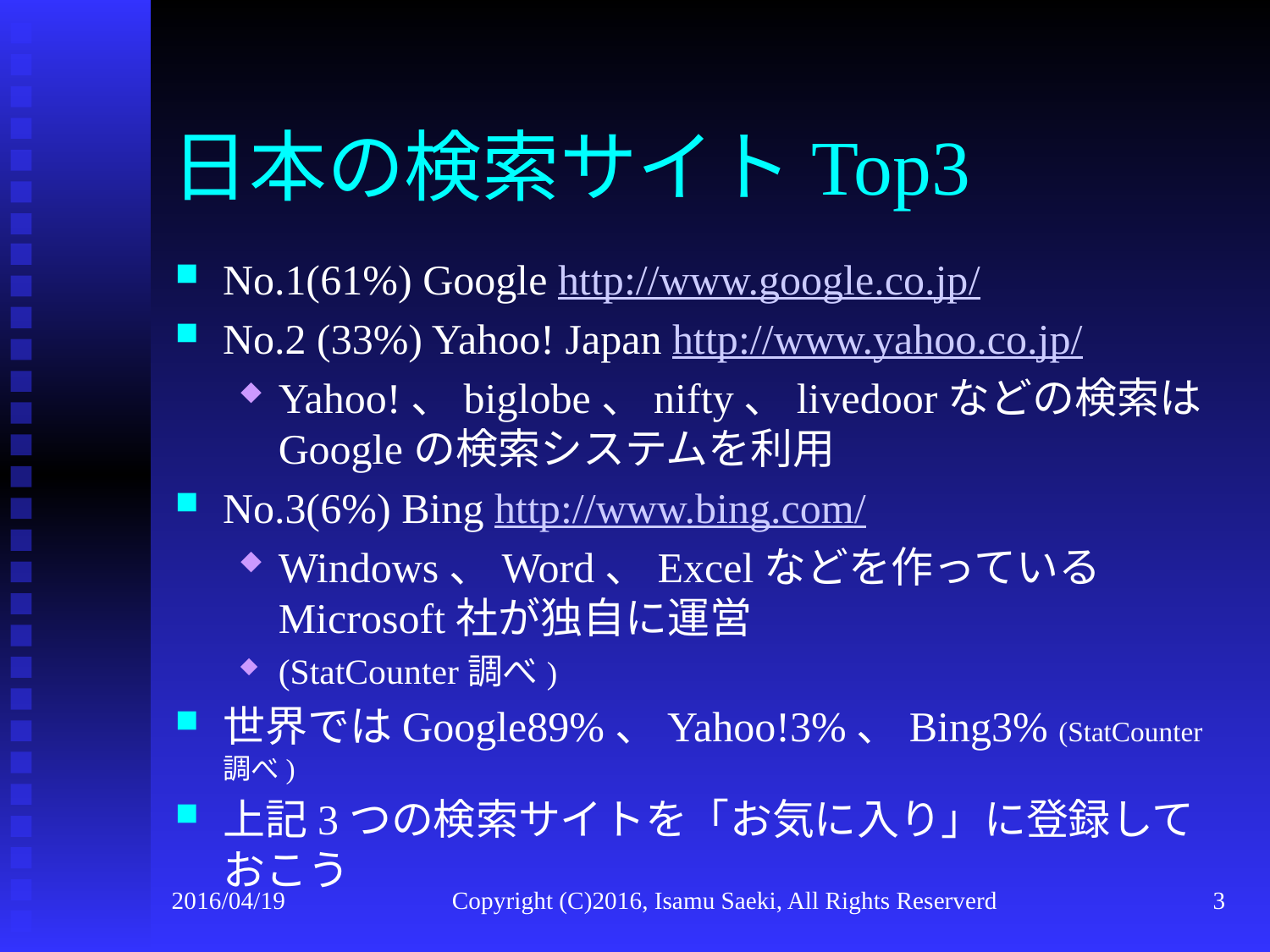

# 日本の検索サイトTop3
No.1(61%) Google http://www.google.co.jp/
No.2 (33%) Yahoo! Japan http://www.yahoo.co.jp/
Yahoo!、biglobe、nifty、livedoorなどの検索はGoogleの検索システムを利用
No.3(6%) Bing http://www.bing.com/
Windows、Word、Excelなどを作っているMicrosoft社が独自に運営
(StatCounter調べ)
世界ではGoogle89%、Yahoo!3%、Bing3% (StatCounter調べ)
上記3つの検索サイトを「お気に入り」に登録しておこう
2016/04/19
Copyright (C)2016, Isamu Saeki, All Rights Reserverd
3